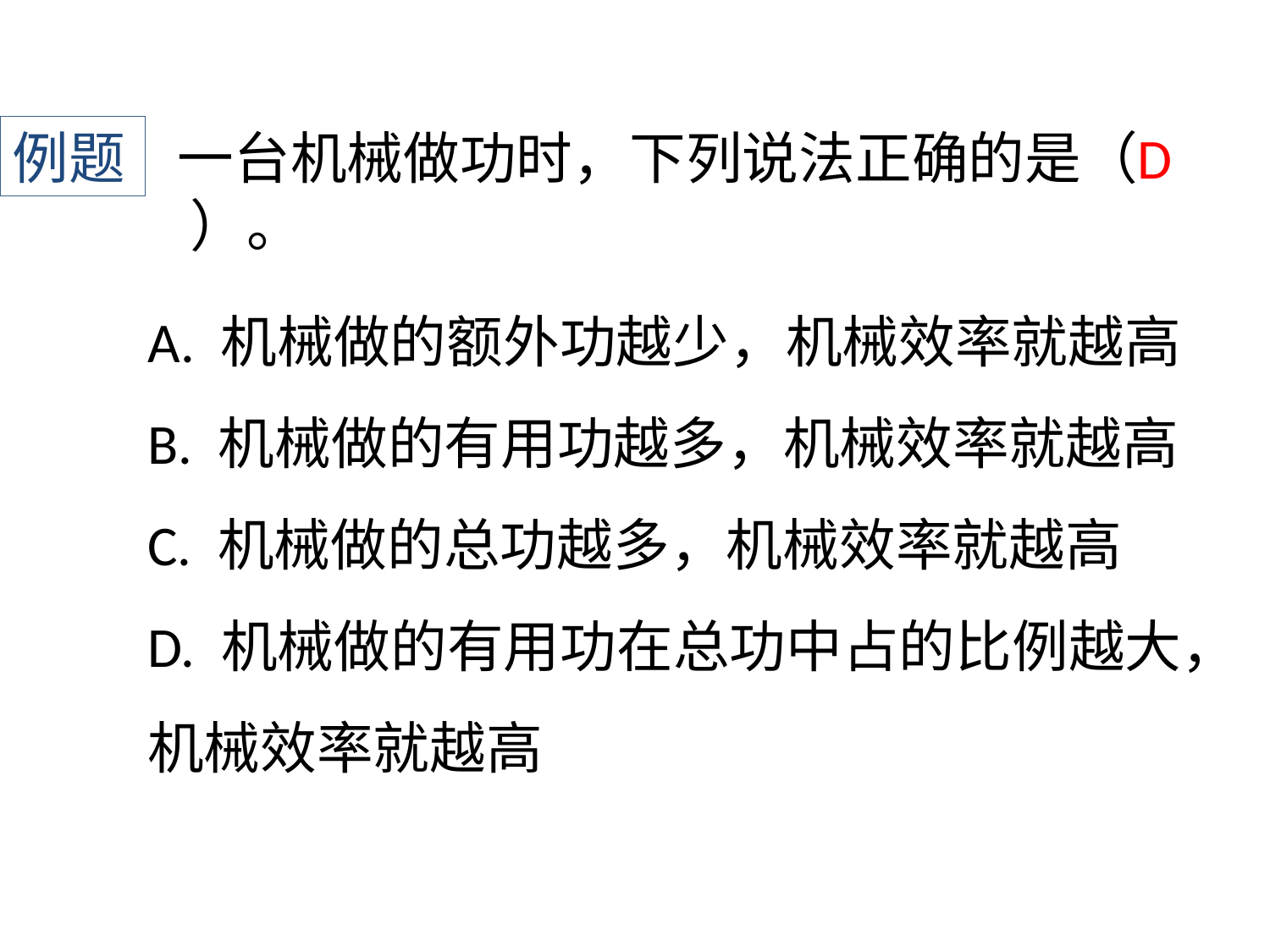

例题
一台机械做功时，下列说法正确的是（   ）。
D
A. 机械做的额外功越少，机械效率就越高
B. 机械做的有用功越多，机械效率就越高
C. 机械做的总功越多，机械效率就越高
D. 机械做的有用功在总功中占的比例越大，机械效率就越高